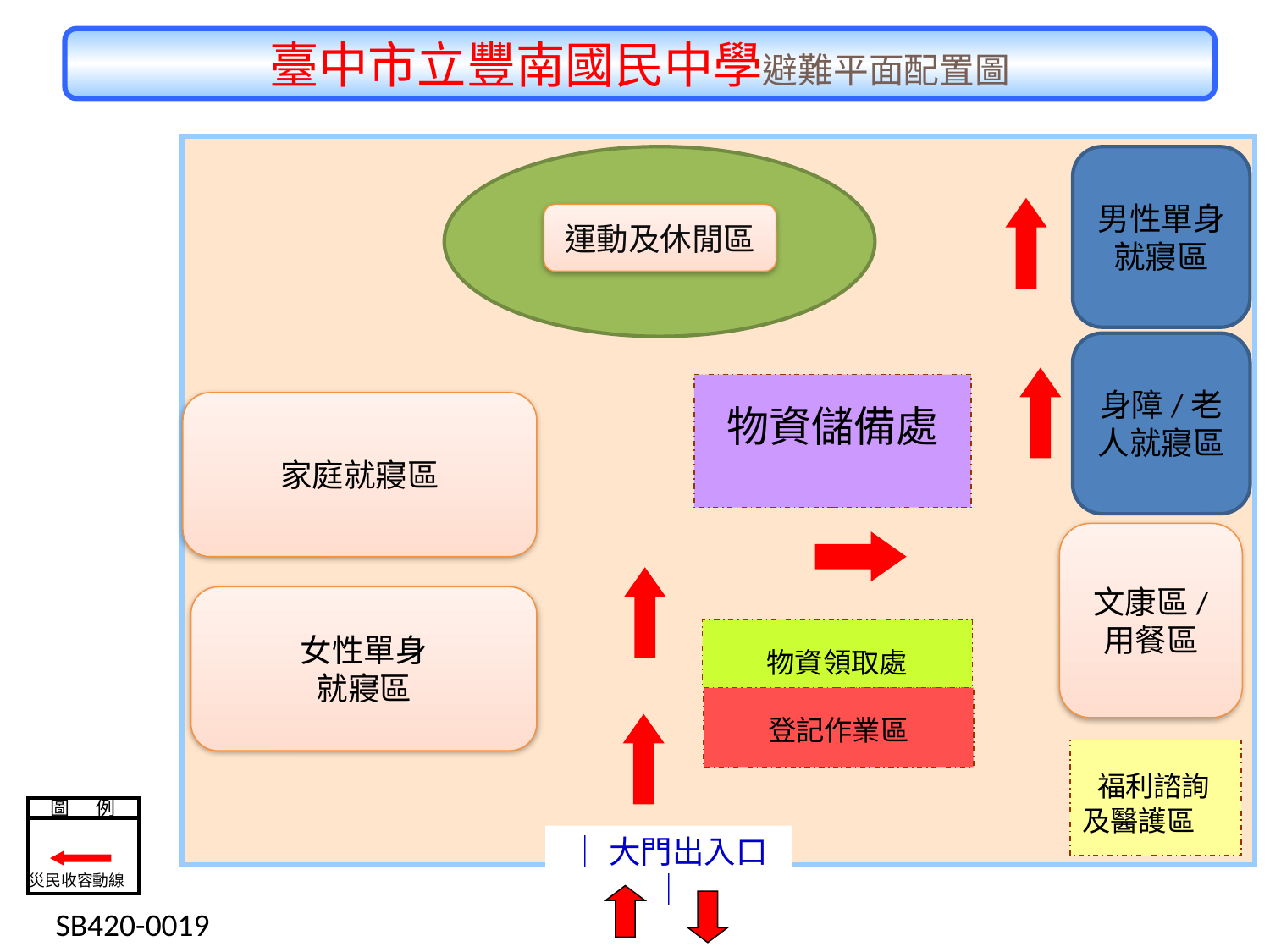

臺中市立豐南國民中學避難平面配置圖

男性單身就寢區
運動及休閒區

身障/老人就寢區
物資儲備處

家庭就寢區
文康區/
用餐區

女性單身
就寢區

物資領取處
登記作業區

 福利諮詢及醫護區
圖      例

災民收容動線
│大門出入口│

 SB420-0019